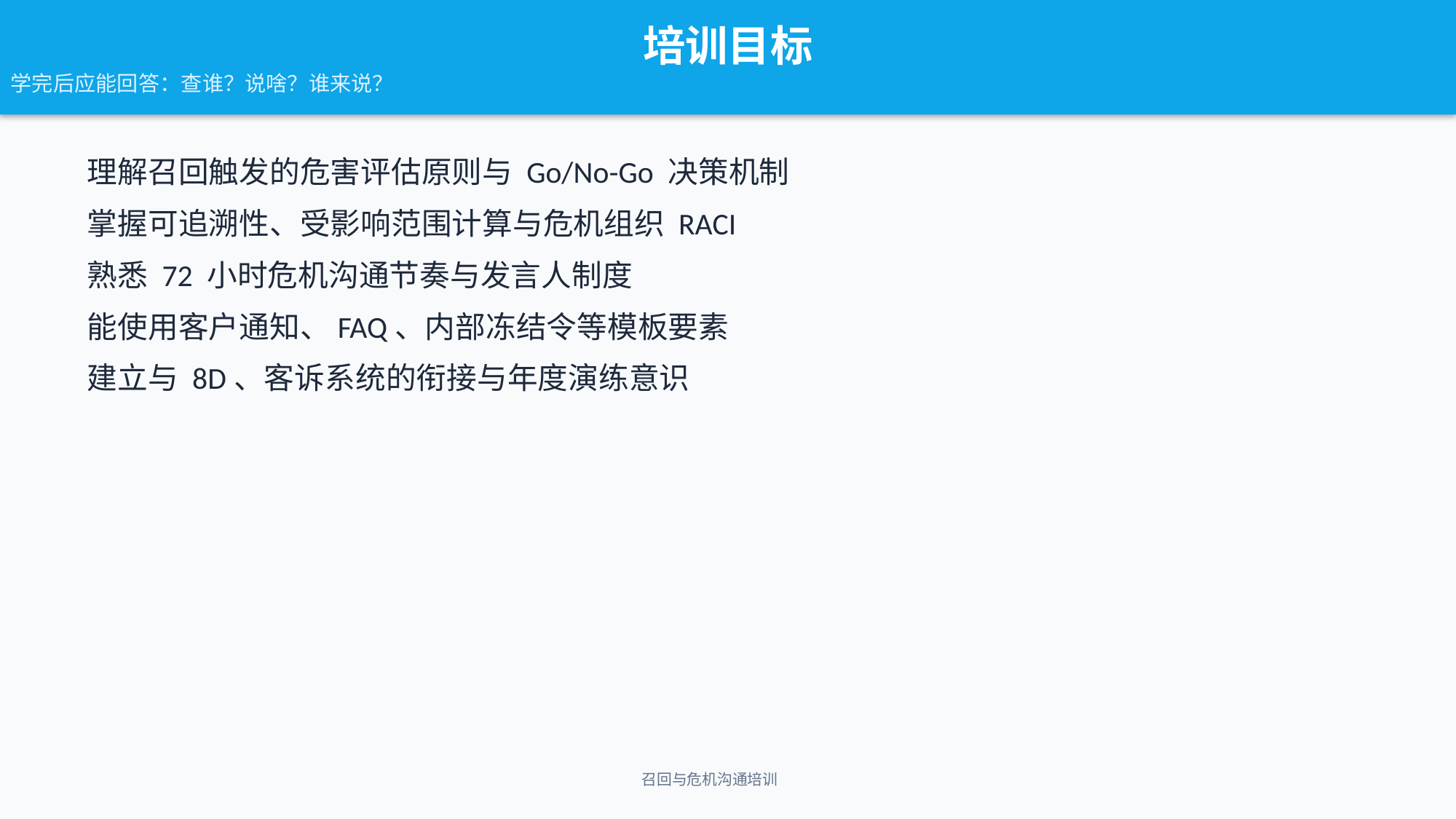

培训目标
学完后应能回答：查谁？说啥？谁来说？
理解召回触发的危害评估原则与 Go/No-Go 决策机制
掌握可追溯性、受影响范围计算与危机组织 RACI
熟悉 72 小时危机沟通节奏与发言人制度
能使用客户通知、FAQ、内部冻结令等模板要素
建立与 8D、客诉系统的衔接与年度演练意识
召回与危机沟通培训